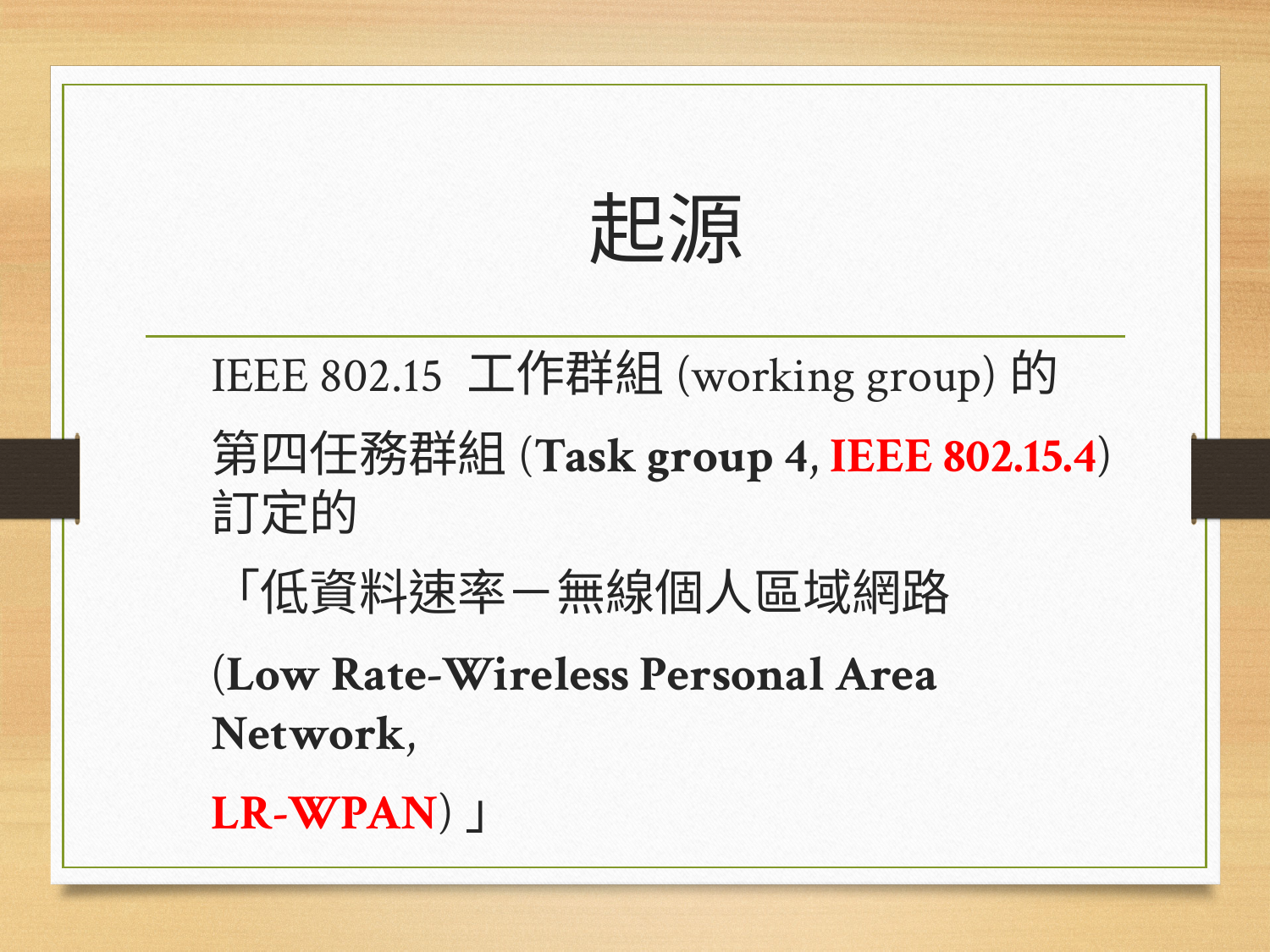

# 起源
IEEE 802.15 工作群組(working group)的
第四任務群組(Task group 4, IEEE 802.15.4)訂定的
「低資料速率－無線個人區域網路
(Low Rate-Wireless Personal Area Network,
LR-WPAN)」